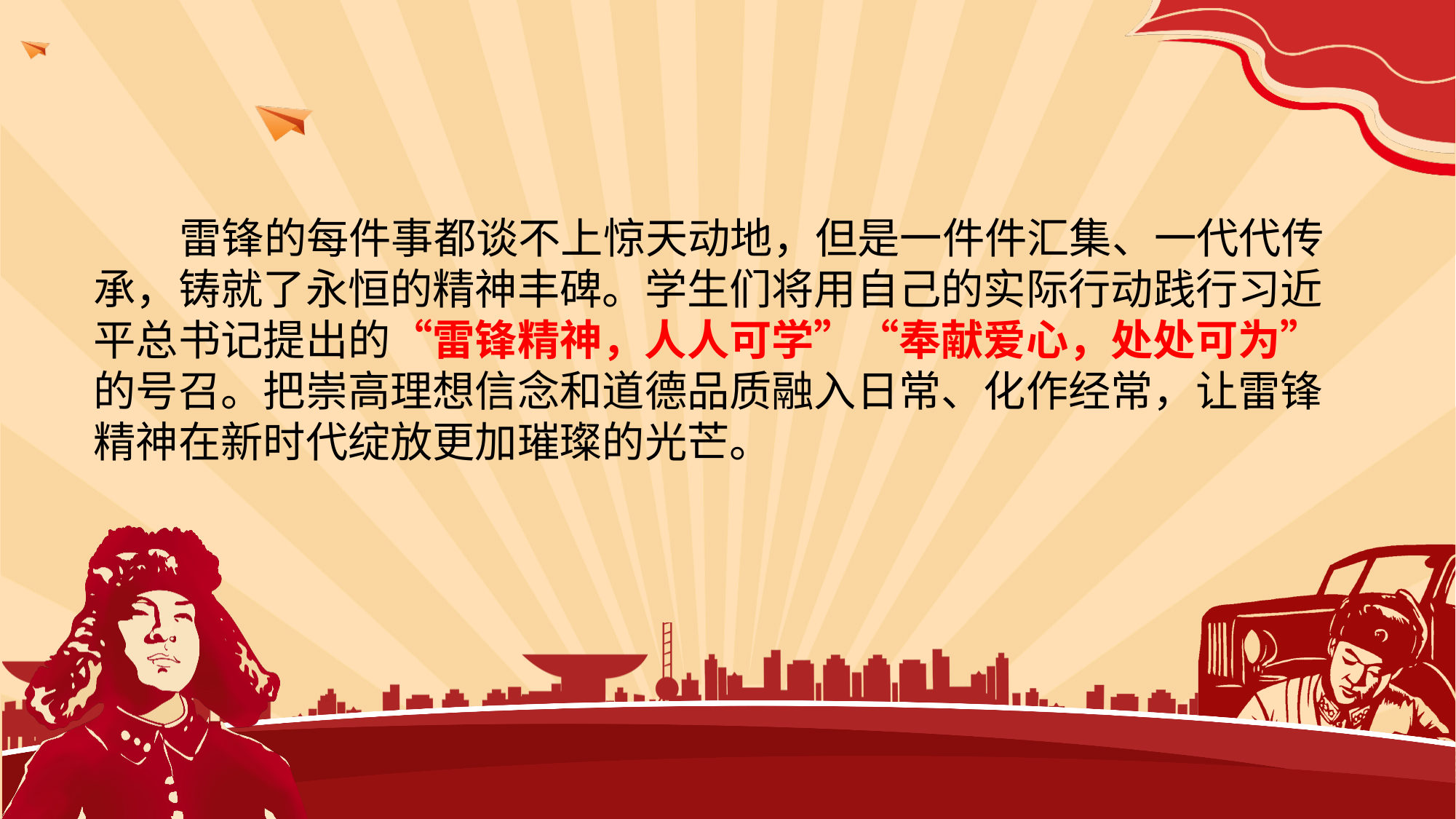

雷锋的每件事都谈不上惊天动地，但是一件件汇集、一代代传承，铸就了永恒的精神丰碑。学生们将用自己的实际行动践行习近平总书记提出的“雷锋精神，人人可学”“奉献爱心，处处可为”的号召。把崇高理想信念和道德品质融入日常、化作经常，让雷锋精神在新时代绽放更加璀璨的光芒。